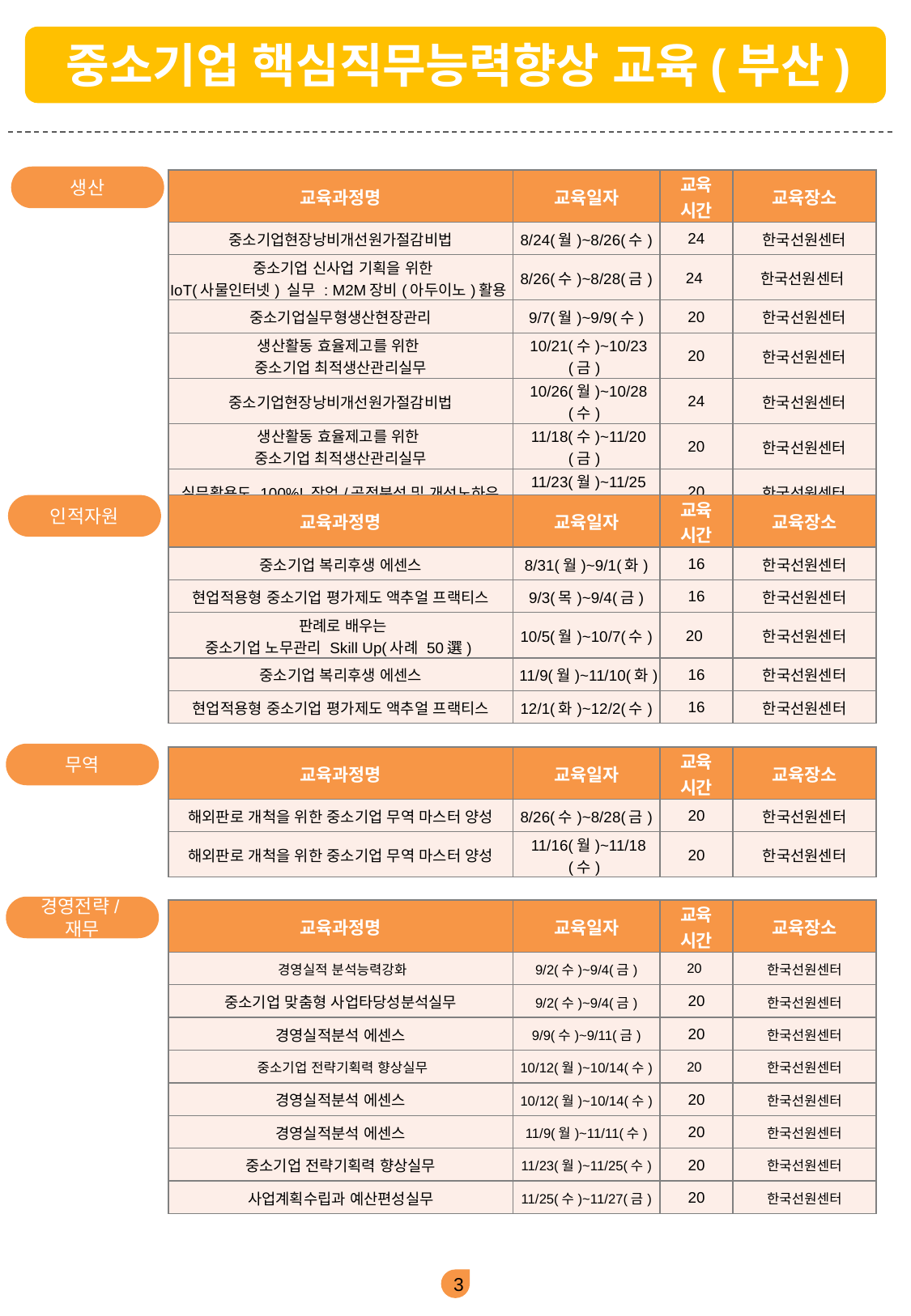

중소기업 핵심직무능력향상 교육(부산)
생산
| 교육과정명 | 교육일자 | 교육 시간 | 교육장소 |
| --- | --- | --- | --- |
| 중소기업현장낭비개선원가절감비법 | 8/24(월)~8/26(수) | 24 | 한국선원센터 |
| 중소기업 신사업 기획을 위한 IoT(사물인터넷) 실무 : M2M장비(아두이노)활용 | 8/26(수)~8/28(금) | 24 | 한국선원센터 |
| 중소기업실무형생산현장관리 | 9/7(월)~9/9(수) | 20 | 한국선원센터 |
| 생산활동 효율제고를 위한 중소기업 최적생산관리실무 | 10/21(수)~10/23(금) | 20 | 한국선원센터 |
| 중소기업현장낭비개선원가절감비법 | 10/26(월)~10/28(수) | 24 | 한국선원센터 |
| 생산활동 효율제고를 위한 중소기업 최적생산관리실무 | 11/18(수)~11/20(금) | 20 | 한국선원센터 |
| 실무활용도 100%! 작업/공정분석 및 개선노하우 | 11/23(월)~11/25(수) | 20 | 한국선원센터 |
인적자원
| 교육과정명 | 교육일자 | 교육 시간 | 교육장소 |
| --- | --- | --- | --- |
| 중소기업 복리후생 에센스 | 8/31(월)~9/1(화) | 16 | 한국선원센터 |
| 현업적용형 중소기업 평가제도 액추얼 프랙티스 | 9/3(목)~9/4(금) | 16 | 한국선원센터 |
| 판례로 배우는 중소기업 노무관리 Skill Up(사례 50選) | 10/5(월)~10/7(수) | 20 | 한국선원센터 |
| 중소기업 복리후생 에센스 | 11/9(월)~11/10(화) | 16 | 한국선원센터 |
| 현업적용형 중소기업 평가제도 액추얼 프랙티스 | 12/1(화)~12/2(수) | 16 | 한국선원센터 |
무역
| 교육과정명 | 교육일자 | 교육 시간 | 교육장소 |
| --- | --- | --- | --- |
| 해외판로 개척을 위한 중소기업 무역 마스터 양성 | 8/26(수)~8/28(금) | 20 | 한국선원센터 |
| 해외판로 개척을 위한 중소기업 무역 마스터 양성 | 11/16(월)~11/18(수) | 20 | 한국선원센터 |
경영전략/재무
| 교육과정명 | 교육일자 | 교육 시간 | 교육장소 |
| --- | --- | --- | --- |
| 경영실적 분석능력강화 | 9/2(수)~9/4(금) | 20 | 한국선원센터 |
| 중소기업 맞춤형 사업타당성분석실무 | 9/2(수)~9/4(금) | 20 | 한국선원센터 |
| 경영실적분석 에센스 | 9/9(수)~9/11(금) | 20 | 한국선원센터 |
| 중소기업 전략기획력 향상실무 | 10/12(월)~10/14(수) | 20 | 한국선원센터 |
| 경영실적분석 에센스 | 10/12(월)~10/14(수) | 20 | 한국선원센터 |
| 경영실적분석 에센스 | 11/9(월)~11/11(수) | 20 | 한국선원센터 |
| 중소기업 전략기획력 향상실무 | 11/23(월)~11/25(수) | 20 | 한국선원센터 |
| 사업계획수립과 예산편성실무 | 11/25(수)~11/27(금) | 20 | 한국선원센터 |
3